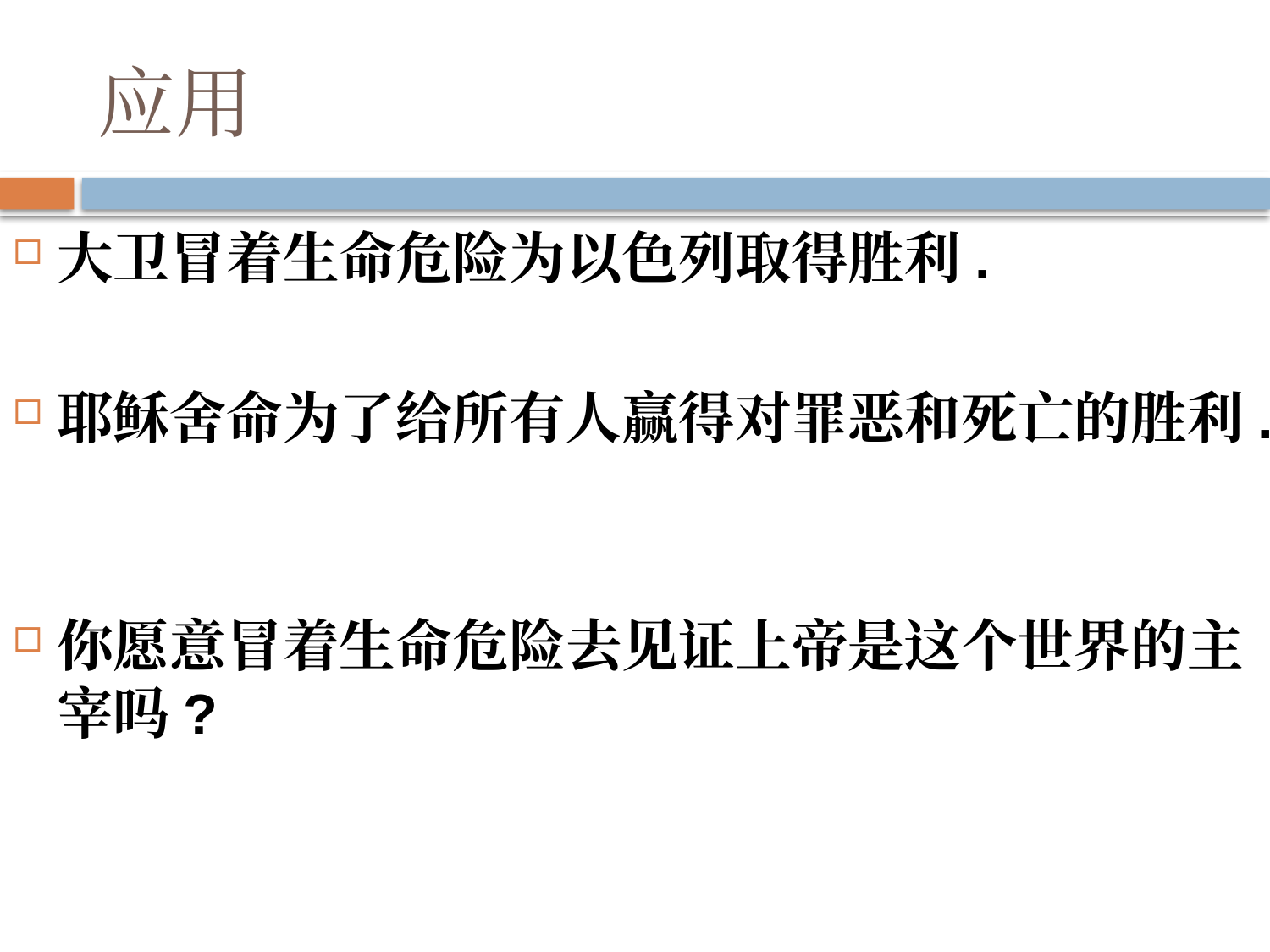

# 应用
大卫冒着生命危险为以色列取得胜利.

耶稣舍命为了给所有人赢得对罪恶和死亡的胜利.

你愿意冒着生命危险去见证上帝是这个世界的主宰吗?